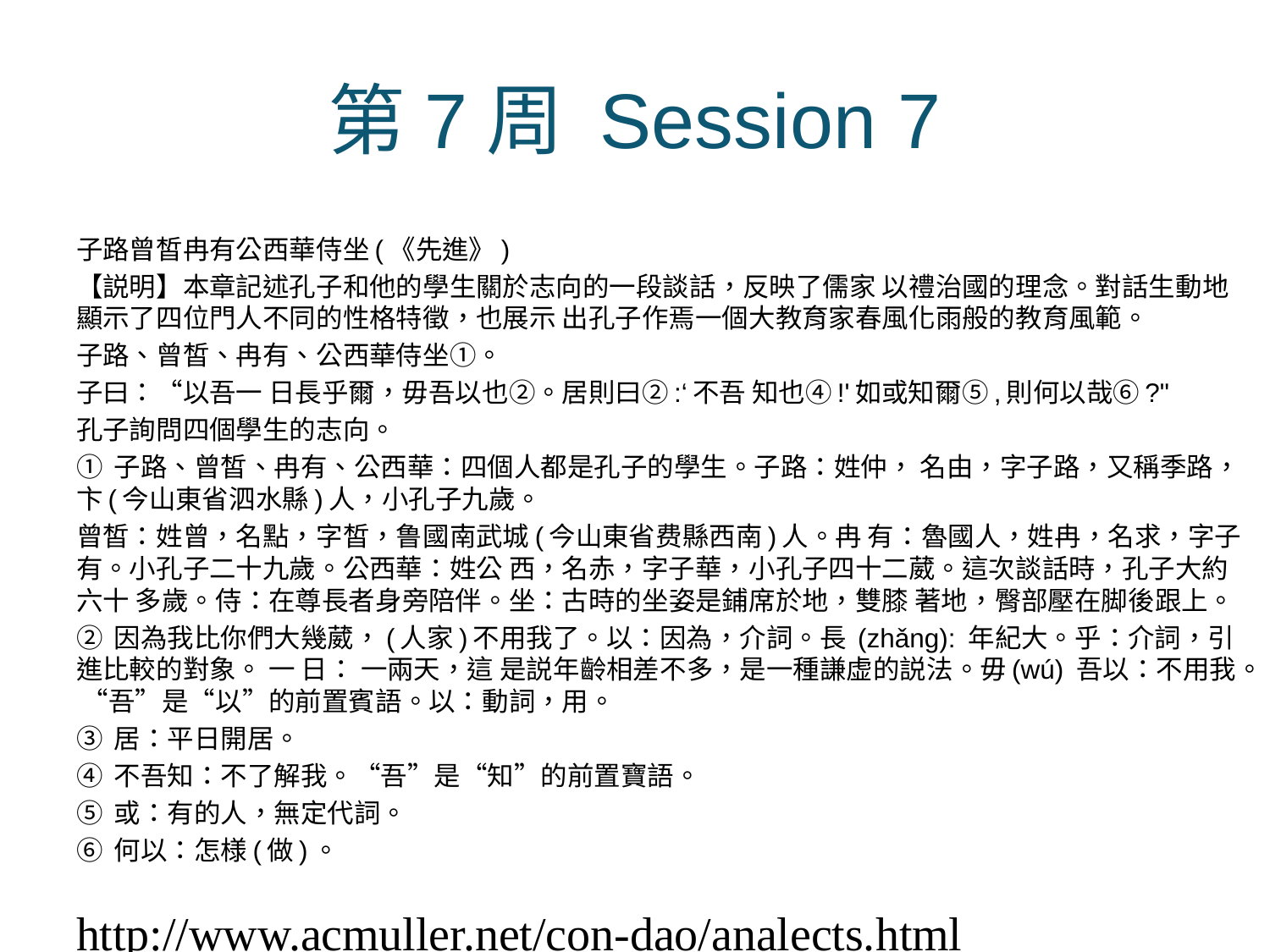

# 第7周 Session 7
子路曾皙冉有公西華侍坐(《先進》)
【説明】本章記述孔子和他的學生關於志向的一段談話，反映了儒家 以禮治國的理念。對話生動地顯示了四位門人不同的性格特徵，也展示 出孔子作焉一個大教育家春風化雨般的教育風範。
子路、曾皙、冉有、公西華侍坐①。
子曰：“以吾一 日長乎爾，毋吾以也②。居則曰②:‘不吾 知也④!'如或知爾⑤,則何以哉⑥?"
孔子詢問四個學生的志向。
① 子路、曾皙、冉有、公西華：四個人都是孔子的學生。子路：姓仲， 名由，字子路，又稱季路，卞(今山東省泗水縣)人，小孔子九歲。
曾皙：姓曾，名點，字皙，鲁國南武城(今山東省费縣西南)人。冉 有：魯國人，姓冉，名求，字子有。小孔子二十九歲。公西華：姓公 西，名赤，字子華，小孔子四十二葳。這次談話時，孔子大約六十 多歲。侍：在尊長者身旁陪伴。坐：古時的坐姿是鋪席於地，雙膝 著地，臀部壓在脚後跟上。
② 因為我比你們大幾葳，(人家)不用我了。以：因為，介詞。長 (zhǎng): 年紀大。乎：介詞，引進比較的對象。 一 日： 一兩天，這 是説年齡相差不多，是一種謙虚的説法。毋(wú) 吾以：不用我。 “吾”是“以”的前置賓語。以：動詞，用。
③ 居：平日開居。
④ 不吾知：不了解我。“吾”是“知”的前置寶語。
⑤ 或：有的人，無定代詞。
⑥ 何以：怎様(做)。
http://www.acmuller.net/con-dao/analects.html